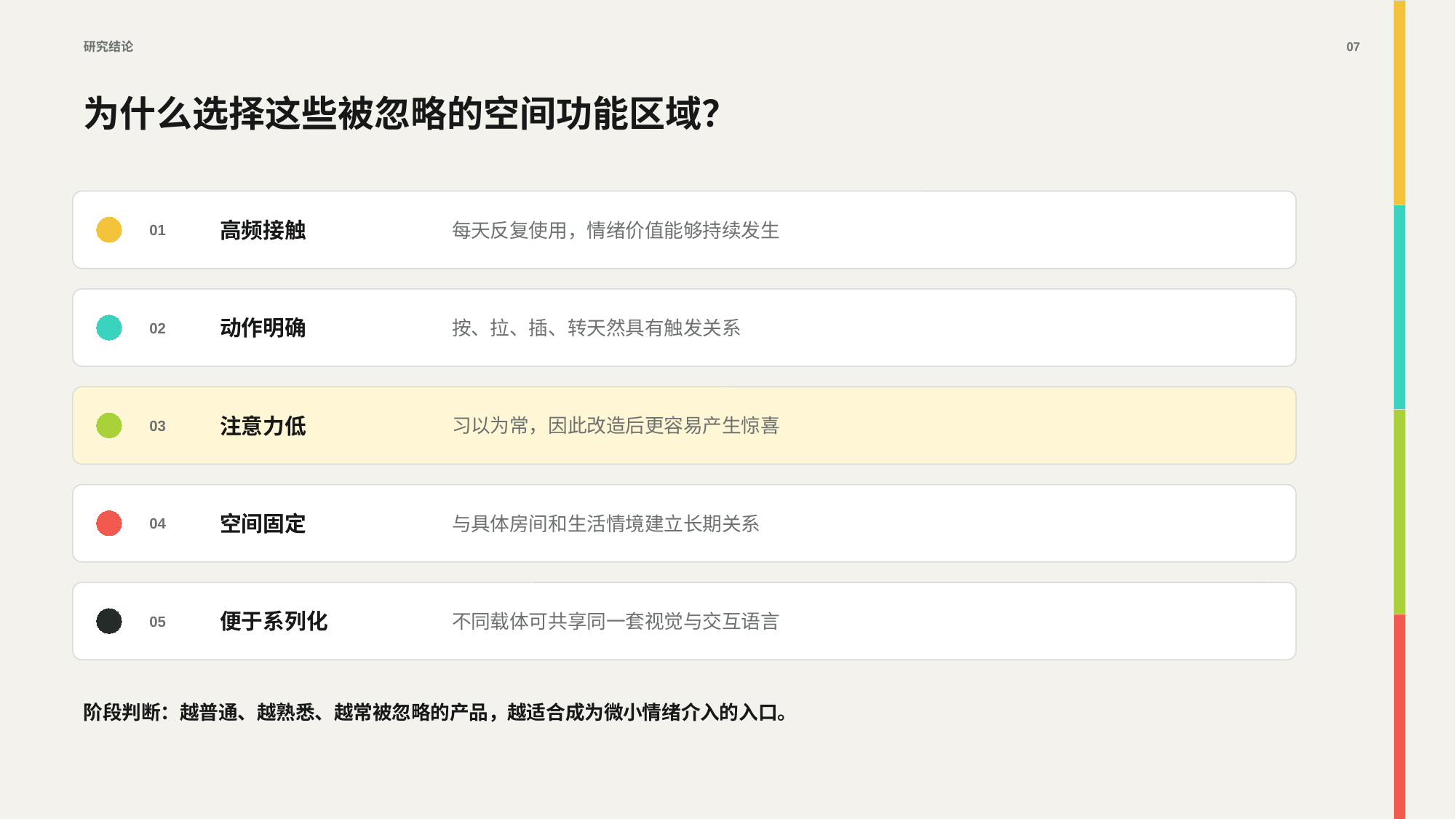

研究结论
07
为什么选择这些被忽略的空间功能区域？

01
高频接触
每天反复使用，情绪价值能够持续发生

02
动作明确
按、拉、插、转天然具有触发关系

03
注意力低
习以为常，因此改造后更容易产生惊喜

04
空间固定
与具体房间和生活情境建立长期关系

05
便于系列化
不同载体可共享同一套视觉与交互语言

阶段判断：越普通、越熟悉、越常被忽略的产品，越适合成为微小情绪介入的入口。